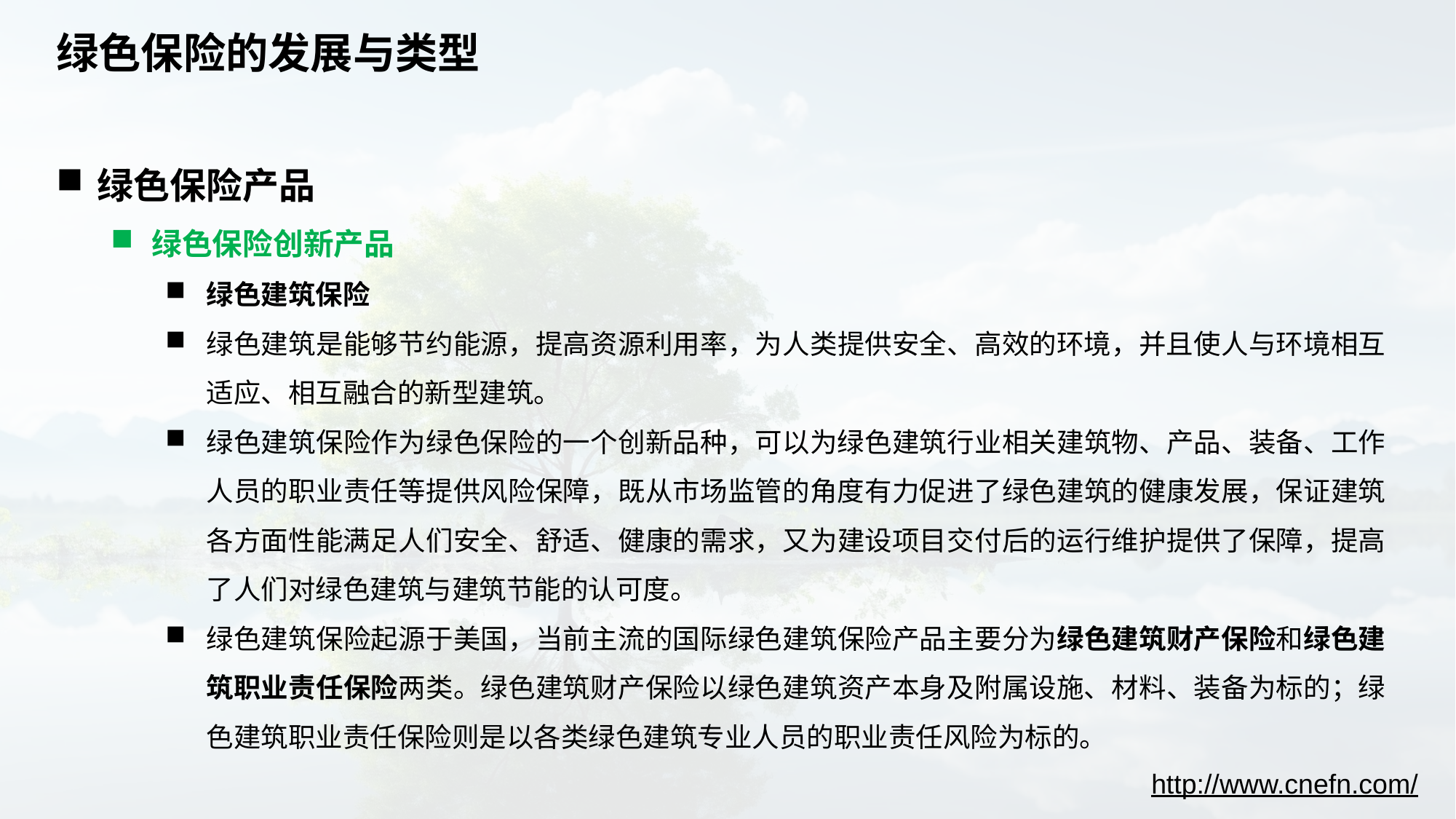

# 绿色保险的发展与类型
绿色保险产品
绿色保险创新产品
绿色建筑保险
绿色建筑是能够节约能源，提高资源利用率，为人类提供安全、高效的环境，并且使人与环境相互适应、相互融合的新型建筑。
绿色建筑保险作为绿色保险的一个创新品种，可以为绿色建筑行业相关建筑物、产品、装备、工作人员的职业责任等提供风险保障，既从市场监管的角度有力促进了绿色建筑的健康发展，保证建筑各方面性能满足人们安全、舒适、健康的需求，又为建设项目交付后的运行维护提供了保障，提高了人们对绿色建筑与建筑节能的认可度。
绿色建筑保险起源于美国，当前主流的国际绿色建筑保险产品主要分为绿色建筑财产保险和绿色建筑职业责任保险两类。绿色建筑财产保险以绿色建筑资产本身及附属设施、材料、装备为标的；绿色建筑职业责任保险则是以各类绿色建筑专业人员的职业责任风险为标的。